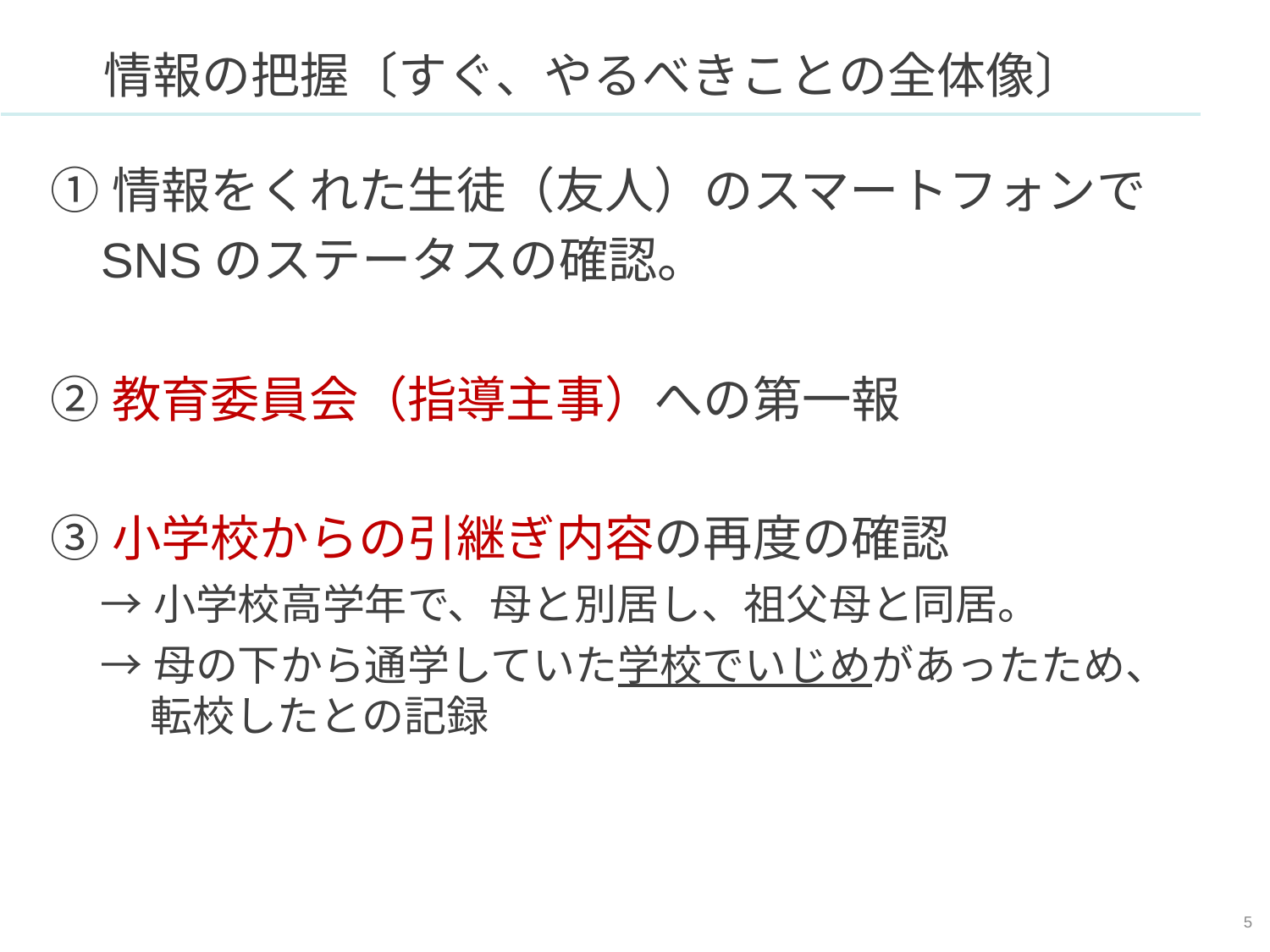

# 情報の把握〔すぐ、やるべきことの全体像〕
①情報をくれた生徒（友人）のスマートフォンで
SNSのステータスの確認。

②教育委員会（指導主事）への第一報

③小学校からの引継ぎ内容の再度の確認
→小学校高学年で、母と別居し、祖父母と同居。
→母の下から通学していた学校でいじめがあったため、転校したとの記録
5